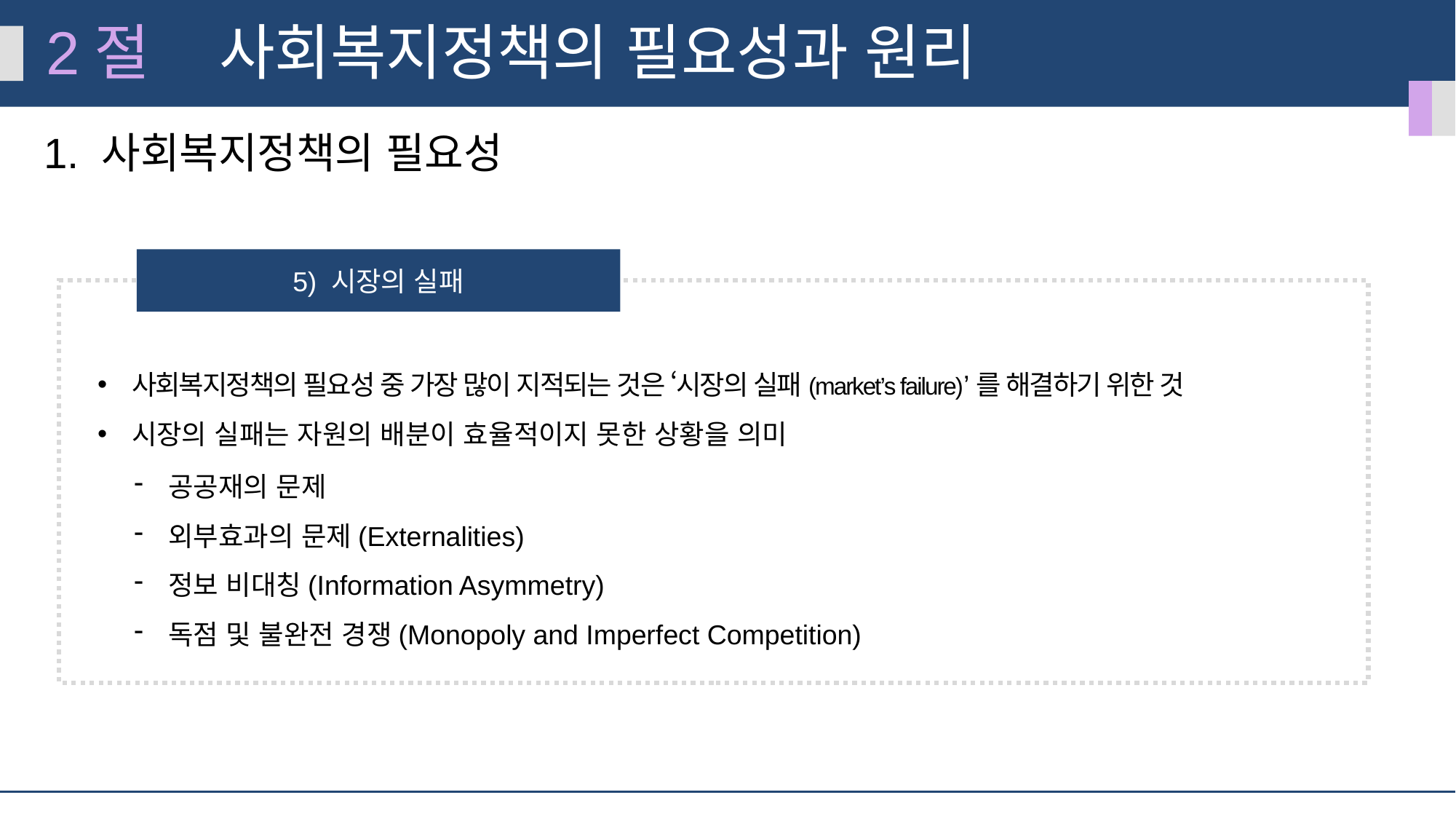

2절
사회복지정책의 필요성과 원리
1. 사회복지정책의 필요성
5) 시장의 실패

사회복지정책의 필요성 중 가장 많이 지적되는 것은 ‘시장의 실패(market’s failure)’를 해결하기 위한 것
시장의 실패는 자원의 배분이 효율적이지 못한 상황을 의미
공공재의 문제
외부효과의 문제(Externalities)
정보 비대칭(Information Asymmetry)
독점 및 불완전 경쟁(Monopoly and Imperfect Competition)